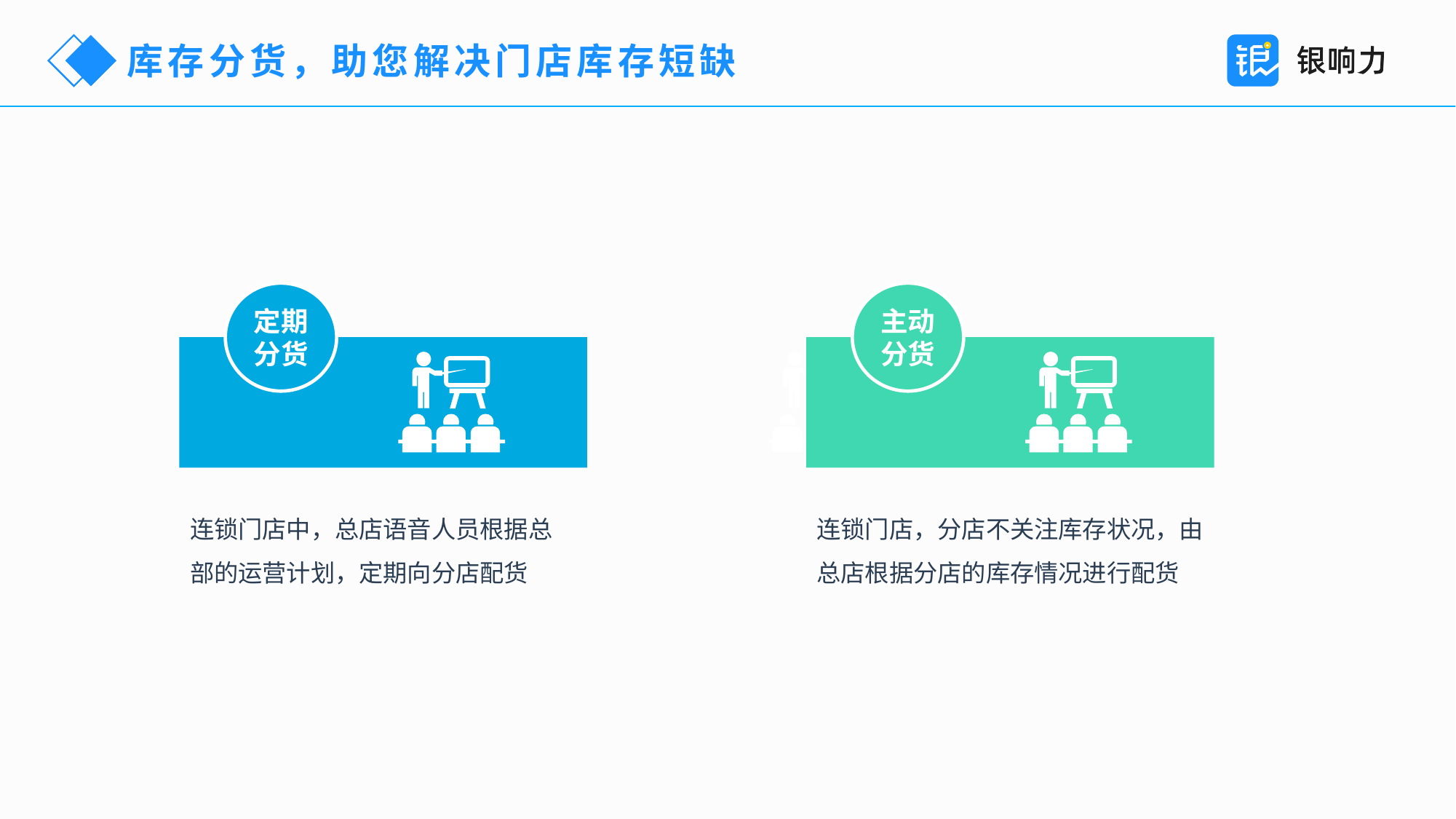

库存分货，助您解决门店库存短缺
定期分货
主动分货

连锁门店，分店不关注库存状况，由总店根据分店的库存情况进行配货
连锁门店中，总店语音人员根据总部的运营计划，定期向分店配货